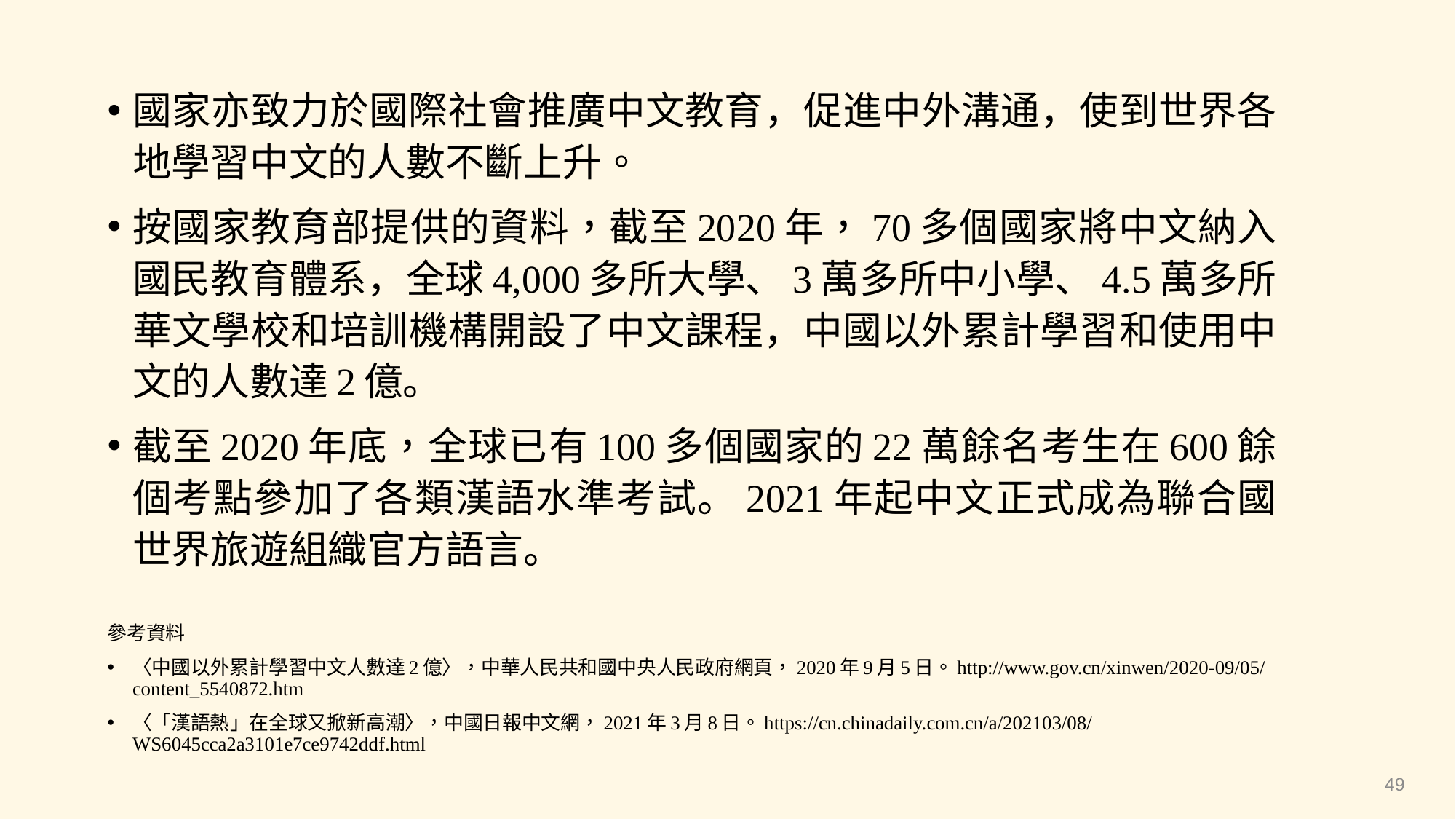

國家亦致力於國際社會推廣中文教育，促進中外溝通，使到世界各地學習中文的人數不斷上升。
按國家教育部提供的資料，截至2020年，70多個國家將中文納入國民教育體系，全球4,000多所大學、3萬多所中小學、4.5萬多所華文學校和培訓機構開設了中文課程，中國以外累計學習和使用中文的人數達2億。
截至2020年底，全球已有100多個國家的22萬餘名考生在600餘個考點參加了各類漢語水準考試。2021年起中文正式成為聯合國世界旅遊組織官方語言。

參考資料
〈中國以外累計學習中文人數達2億〉，中華人民共和國中央人民政府網頁，2020年9月5日。http://www.gov.cn/xinwen/2020-09/05/content_5540872.htm
〈「漢語熱」在全球又掀新高潮〉，中國日報中文網，2021年3月8日。https://cn.chinadaily.com.cn/a/202103/08/WS6045cca2a3101e7ce9742ddf.html